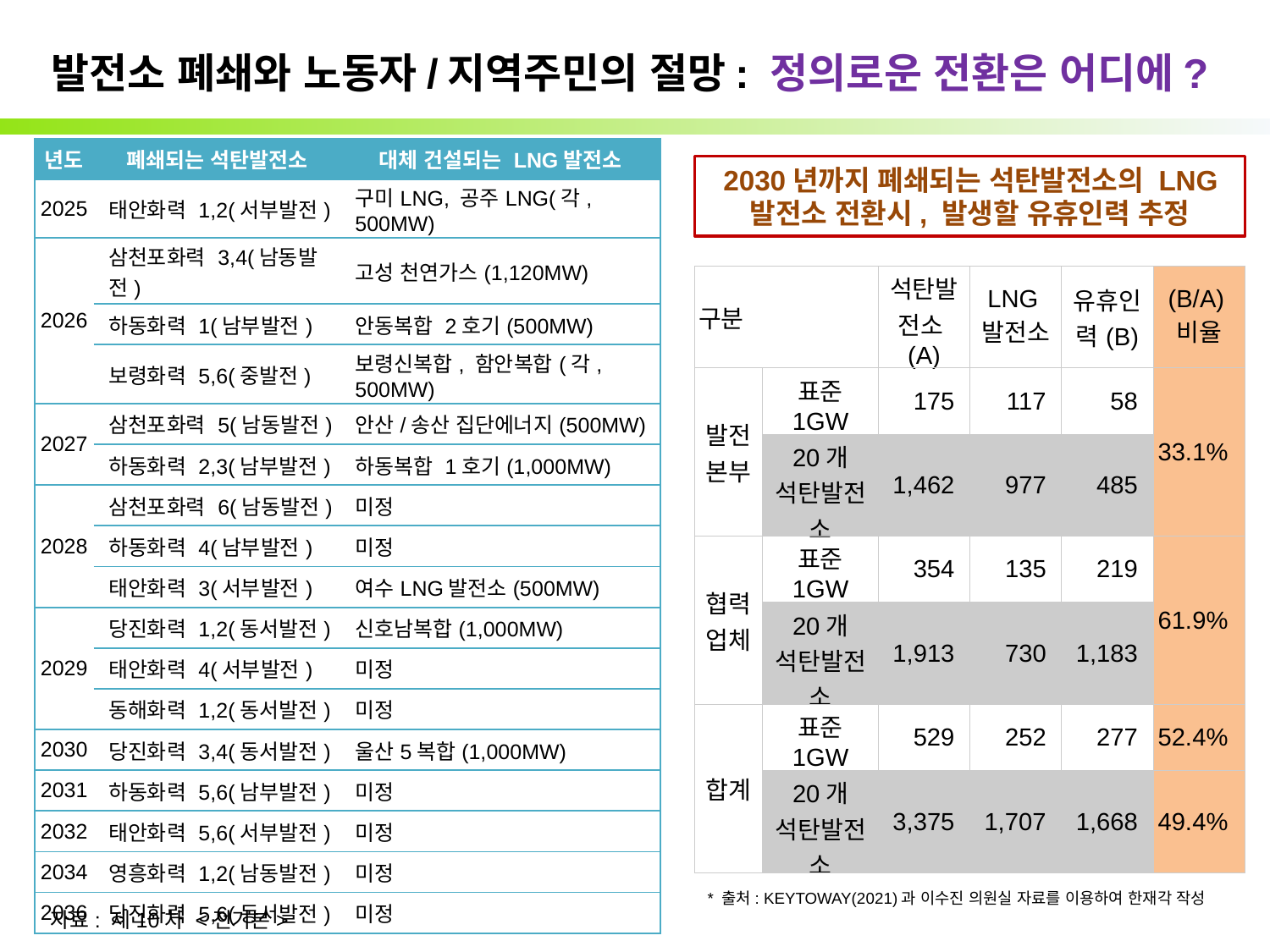

# 발전소 폐쇄와 노동자/지역주민의 절망: 정의로운 전환은 어디에?
| 년도 | 폐쇄되는 석탄발전소 | 대체 건설되는 LNG발전소 |
| --- | --- | --- |
| 2025 | 태안화력 1,2(서부발전) | 구미LNG, 공주LNG(각, 500MW) |
| 2026 | 삼천포화력 3,4(남동발전) | 고성 천연가스(1,120MW) |
|  | 하동화력 1(남부발전) | 안동복합 2호기(500MW) |
|  | 보령화력 5,6(중발전) | 보령신복합, 함안복합(각, 500MW) |
| 2027 | 삼천포화력 5(남동발전) | 안산/송산 집단에너지(500MW) |
|  | 하동화력 2,3(남부발전) | 하동복합 1호기(1,000MW) |
| 2028 | 삼천포화력 6(남동발전) | 미정 |
|  | 하동화력 4(남부발전) | 미정 |
|  | 태안화력 3(서부발전) | 여수LNG발전소(500MW) |
| 2029 | 당진화력 1,2(동서발전) | 신호남복합(1,000MW) |
|  | 태안화력 4(서부발전) | 미정 |
|  | 동해화력 1,2(동서발전) | 미정 |
| 2030 | 당진화력 3,4(동서발전) | 울산5복합(1,000MW) |
| 2031 | 하동화력 5,6(남부발전) | 미정 |
| 2032 | 태안화력 5,6(서부발전) | 미정 |
| 2034 | 영흥화력 1,2(남동발전) | 미정 |
| 2036 | 당진화력 5,6(동서발전) | 미정 |
 2030년까지 폐쇄되는 석탄발전소의 LNG발전소 전환시, 발생할 유휴인력 추정
| 구분 |  | 석탄발전소(A) | LNG발전소 | 유휴인력(B) | (B/A)비율 |
| --- | --- | --- | --- | --- | --- |
| 발전본부 | 표준 1GW | 175 | 117 | 58 | 33.1% |
|  | 20개 석탄발전소 | 1,462 | 977 | 485 |  |
| 협력업체 | 표준 1GW | 354 | 135 | 219 | 61.9% |
|  | 20개 석탄발전소 | 1,913 | 730 | 1,183 |  |
| 합계 | 표준 1GW | 529 | 252 | 277 | 52.4% |
|  | 20개 석탄발전소 | 3,375 | 1,707 | 1,668 | 49.4% |
* 출처: KEYTOWAY(2021)과 이수진 의원실 자료를 이용하여 한재각 작성
자료: 제10차 <전기본>